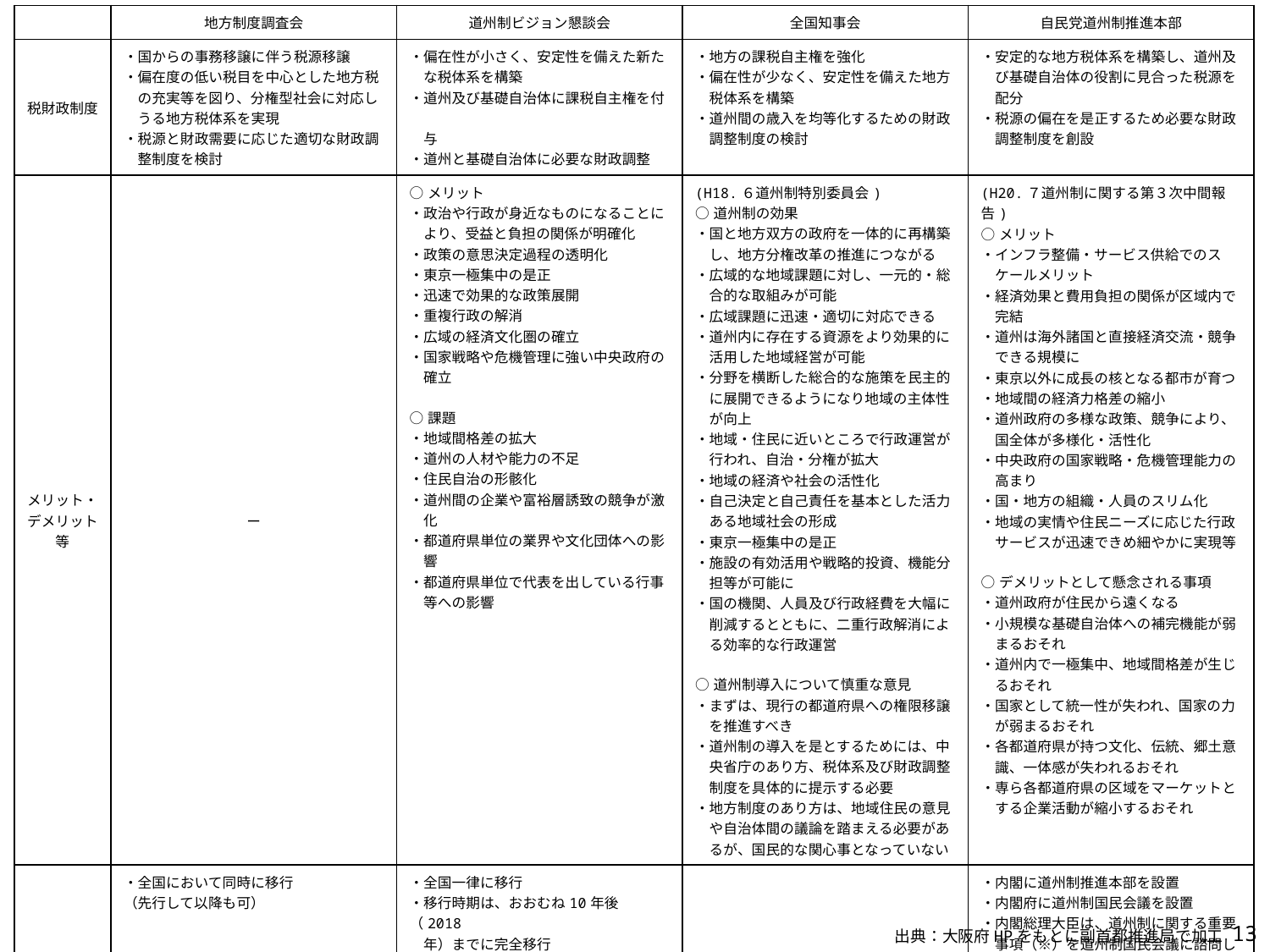

|  | 地方制度調査会 | 道州制ビジョン懇談会 | 全国知事会 | 自民党道州制推進本部 |
| --- | --- | --- | --- | --- |
| 税財政制度 | ・国からの事務移譲に伴う税源移譲 ・偏在度の低い税目を中心とした地方税 　の充実等を図り、分権型社会に対応し 　うる地方税体系を実現 ・税源と財政需要に応じた適切な財政調 　整制度を検討 | ・偏在性が小さく、安定性を備えた新た 　な税体系を構築 ・道州及び基礎自治体に課税自主権を付　 　与 ・道州と基礎自治体に必要な財政調整 | ・地方の課税自主権を強化 ・偏在性が少なく、安定性を備えた地方 　税体系を構築 ・道州間の歳入を均等化するための財政 　調整制度の検討 | ・安定的な地方税体系を構築し、道州及 　び基礎自治体の役割に見合った税源を 　配分 ・税源の偏在を是正するため必要な財政 　調整制度を創設 |
| メリット・デメリット等 | ー | ○メリット ・政治や行政が身近なものになることに 　より、受益と負担の関係が明確化 ・政策の意思決定過程の透明化 ・東京一極集中の是正 ・迅速で効果的な政策展開 ・重複行政の解消 ・広域の経済文化圏の確立 ・国家戦略や危機管理に強い中央政府の 　確立 ○課題 ・地域間格差の拡大 ・道州の人材や能力の不足 ・住民自治の形骸化 ・道州間の企業や富裕層誘致の競争が激 　化 ・都道府県単位の業界や文化団体への影 　響 ・都道府県単位で代表を出している行事 　等への影響 | (H18.６道州制特別委員会) ○道州制の効果 ・国と地方双方の政府を一体的に再構築 　し、地方分権改革の推進につながる ・広域的な地域課題に対し、一元的・総 　合的な取組みが可能 ・広域課題に迅速・適切に対応できる ・道州内に存在する資源をより効果的に 　活用した地域経営が可能 ・分野を横断した総合的な施策を民主的 　に展開できるようになり地域の主体性 　が向上 ・地域・住民に近いところで行政運営が 　行われ、自治・分権が拡大 ・地域の経済や社会の活性化 ・自己決定と自己責任を基本とした活力 　ある地域社会の形成 ・東京一極集中の是正 ・施設の有効活用や戦略的投資、機能分 　担等が可能に ・国の機関、人員及び行政経費を大幅に 　削減するとともに、二重行政解消によ 　る効率的な行政運営 ○道州制導入について慎重な意見 ・まずは、現行の都道府県への権限移譲 　を推進すべき ・道州制の導入を是とするためには、中 　央省庁のあり方、税体系及び財政調整 　制度を具体的に提示する必要 ・地方制度のあり方は、地域住民の意見 　や自治体間の議論を踏まえる必要があ 　るが、国民的な関心事となっていない | (H20.７道州制に関する第３次中間報告) ○メリット ・インフラ整備・サービス供給でのス 　ケールメリット ・経済効果と費用負担の関係が区域内で 　完結 ・道州は海外諸国と直接経済交流・競争 　できる規模に ・東京以外に成長の核となる都市が育つ ・地域間の経済力格差の縮小 ・道州政府の多様な政策、競争により、 　国全体が多様化・活性化 ・中央政府の国家戦略・危機管理能力の 　高まり ・国・地方の組織・人員のスリム化 ・地域の実情や住民ニーズに応じた行政 　サービスが迅速できめ細やかに実現等 ○デメリットとして懸念される事項 ・道州政府が住民から遠くなる ・小規模な基礎自治体への補完機能が弱 　まるおそれ ・道州内で一極集中、地域間格差が生じ 　るおそれ ・国家として統一性が失われ、国家の力 　が弱まるおそれ ・各都道府県が持つ文化、伝統、郷土意 　識、一体感が失われるおそれ ・専ら各都道府県の区域をマーケットと 　する企業活動が縮小するおそれ |
| 移行プロセス等 | ・全国において同時に移行 （先行して以降も可） | ・全国一律に移行 ・移行時期は、おおむね10年後（2018 　年）までに完全移行 ・「道州制基本法（仮称）」の制定 　（2010年には原案作成） ・内閣に、検討機関として「道州制諮問 　会議（仮称）」を設置し、その支援機 　関として、「道州制推進会議（仮 　称）」を設置 | ー | ・内閣に道州制推進本部を設置 ・内閣府に道州制国民会議を設置 ・内閣総理大臣は、道州制に関する重要 　事項（※）を道州制国民会議に諮問し 　なければならない ※道州の区域、事務の分担、自治立法権 　限、財政制度、財政調整制度、議会の 　在り方、組織、首都及び大都市の在り 　方等 |
13
出典：大阪府HPをもとに副首都推進局で加工